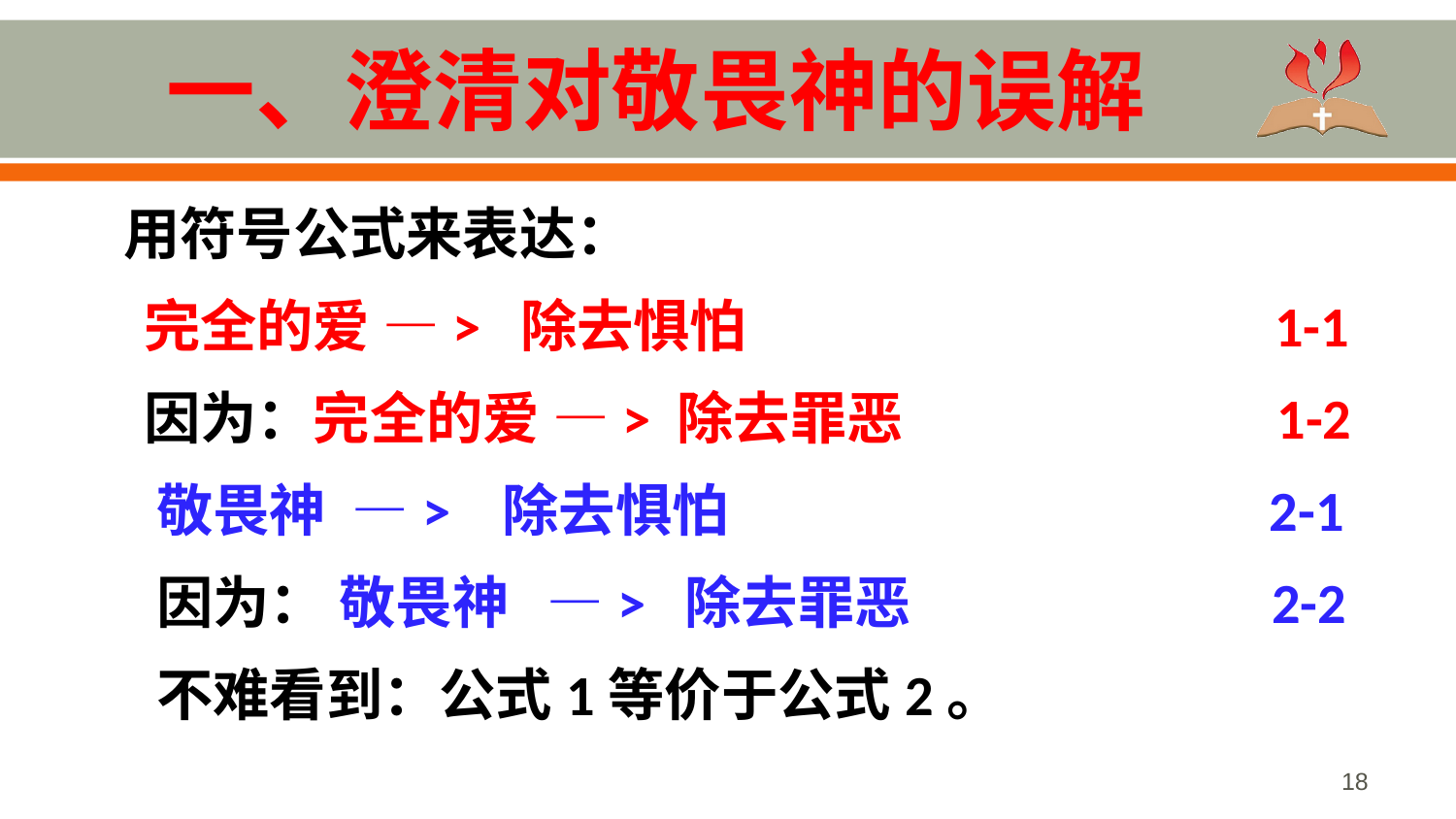

# 一、澄清对敬畏神的误解
用符号公式来表达：
         完全的爱 —>  除去惧怕                                        1-1
         因为：完全的爱 —> 除去罪恶                            1-2
          敬畏神  —>   除去惧怕                                         2-1
          因为： 敬畏神   —>  除去罪恶                           2-2
          不难看到：公式1等价于公式2。

18